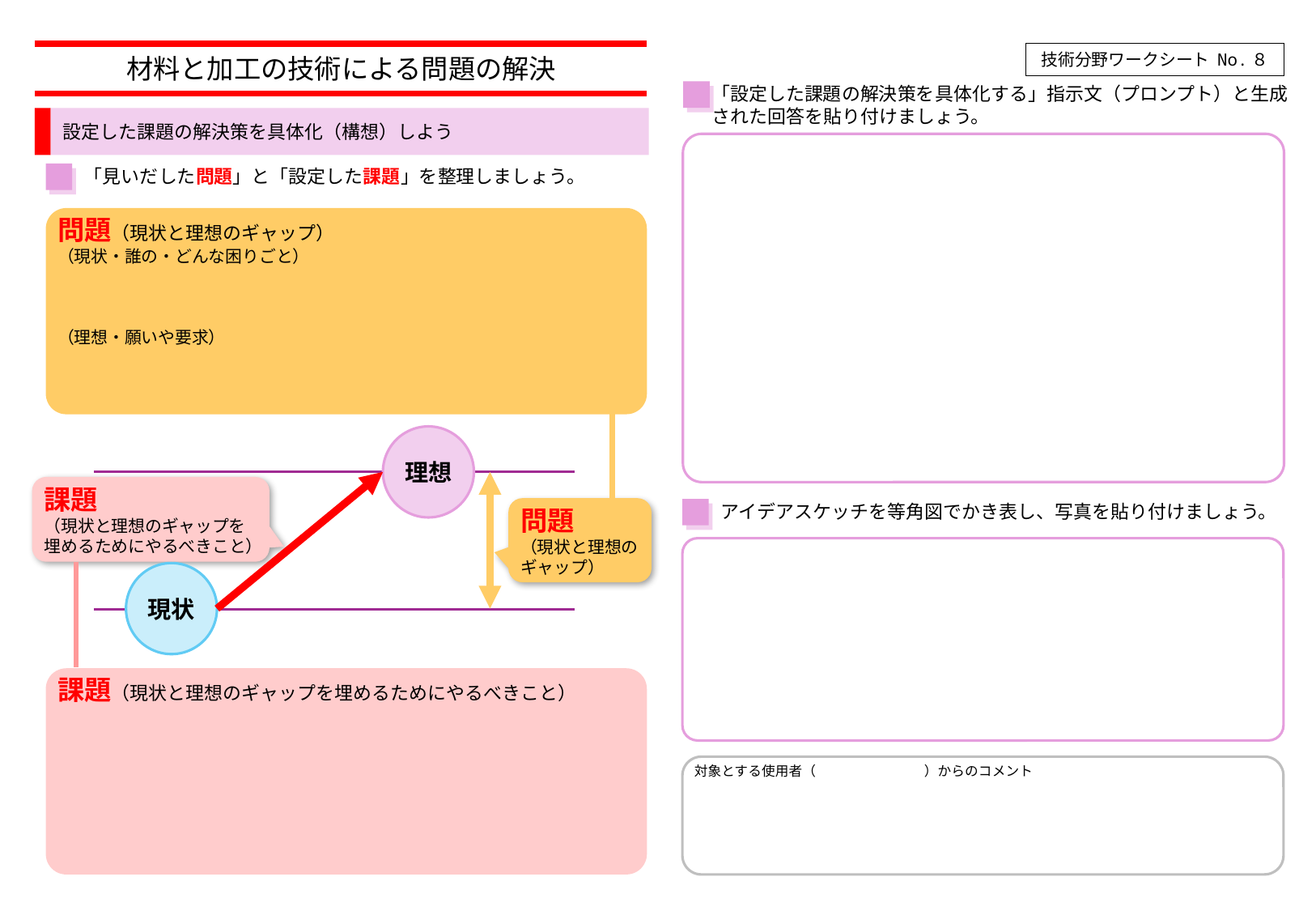

技術分野ワークシート No.８
材料と加工の技術による問題の解決
「設定した課題の解決策を具体化する」指示文（プロンプト）と生成された回答を貼り付けましょう。

設定した課題の解決策を具体化（構想）しよう

「見いだした問題」と「設定した課題」を整理しましょう。

問題（現状と理想のギャップ）
（現状・誰の・どんな困りごと）

（理想・願いや要求）

理想

課題
（現状と理想のギャップを
埋めるためにやるべきこと）
アイデアスケッチを等角図でかき表し、写真を貼り付けましょう。

問題
（現状と理想のギャップ）

現状
課題（現状と理想のギャップを埋めるためにやるべきこと）

対象とする使用者（　　　　　　　　）からのコメント